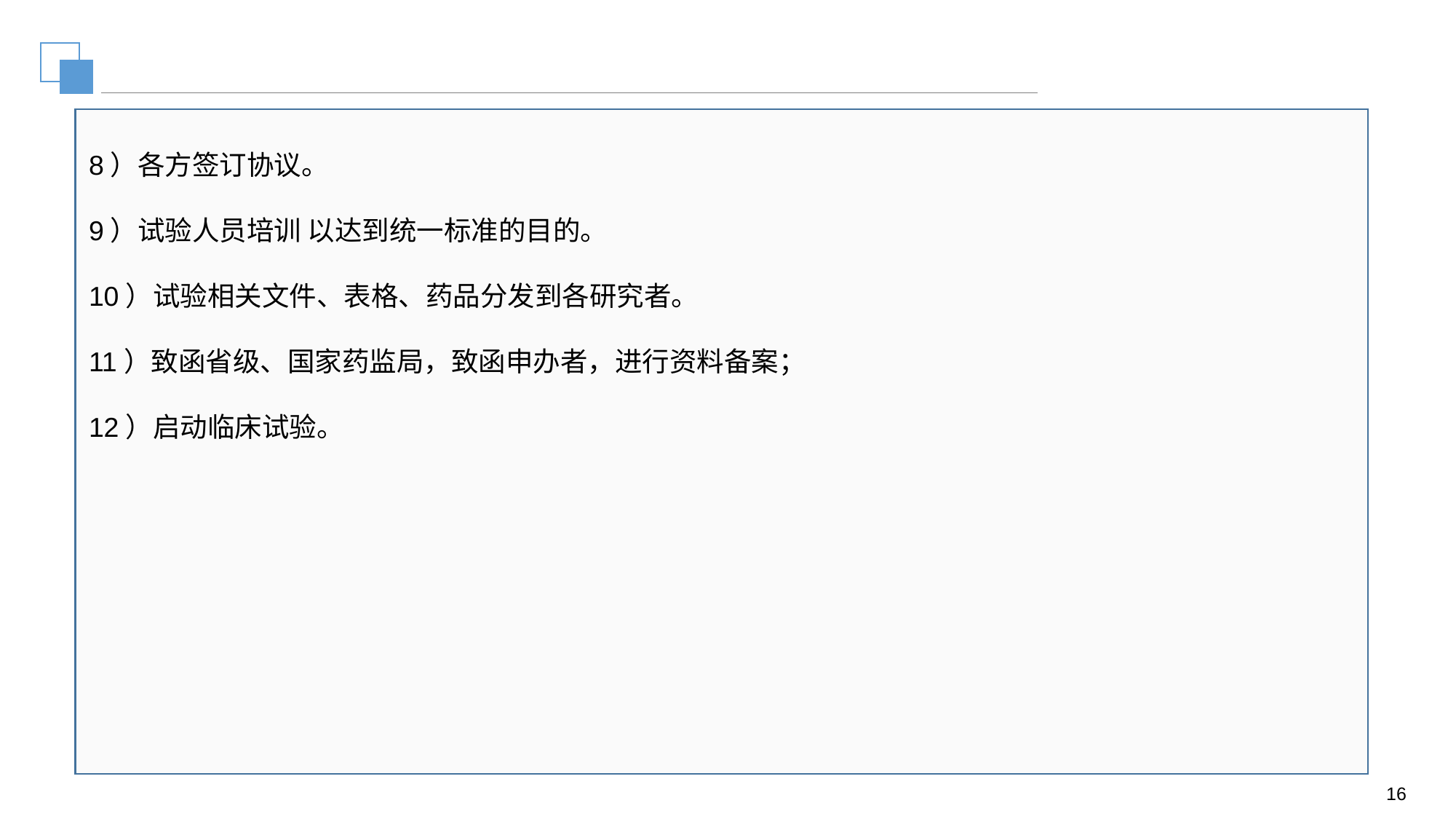

8）各方签订协议。
9）试验人员培训 以达到统一标准的目的。
10）试验相关文件、表格、药品分发到各研究者。
11）致函省级、国家药监局，致函申办者，进行资料备案；
12）启动临床试验。
16